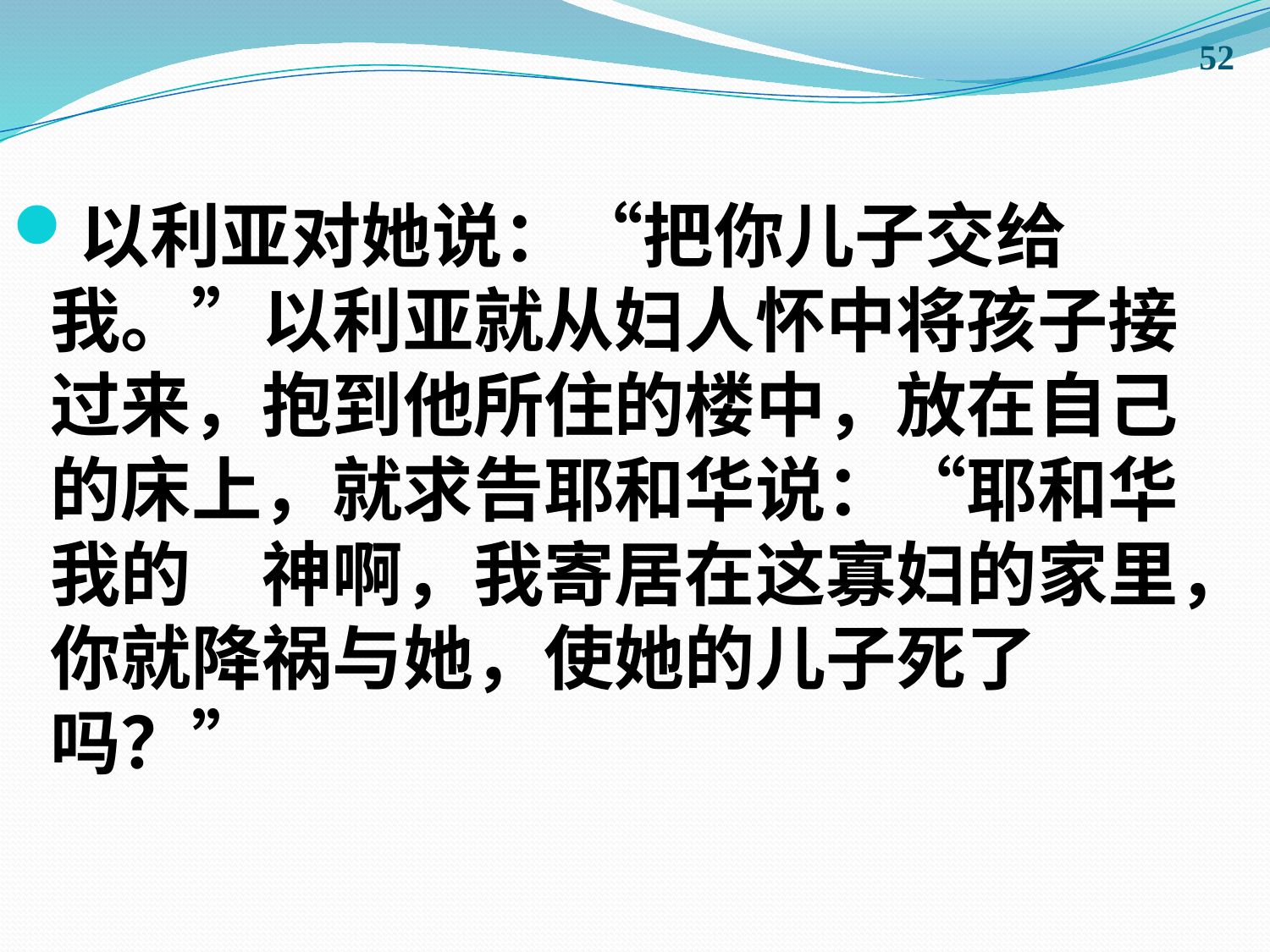

52

以利亚对她说：“把你儿子交给我。”以利亚就从妇人怀中将孩子接过来，抱到他所住的楼中，放在自己的床上，就求告耶和华说：“耶和华我的　神啊，我寄居在这寡妇的家里，你就降祸与她，使她的儿子死了吗？”